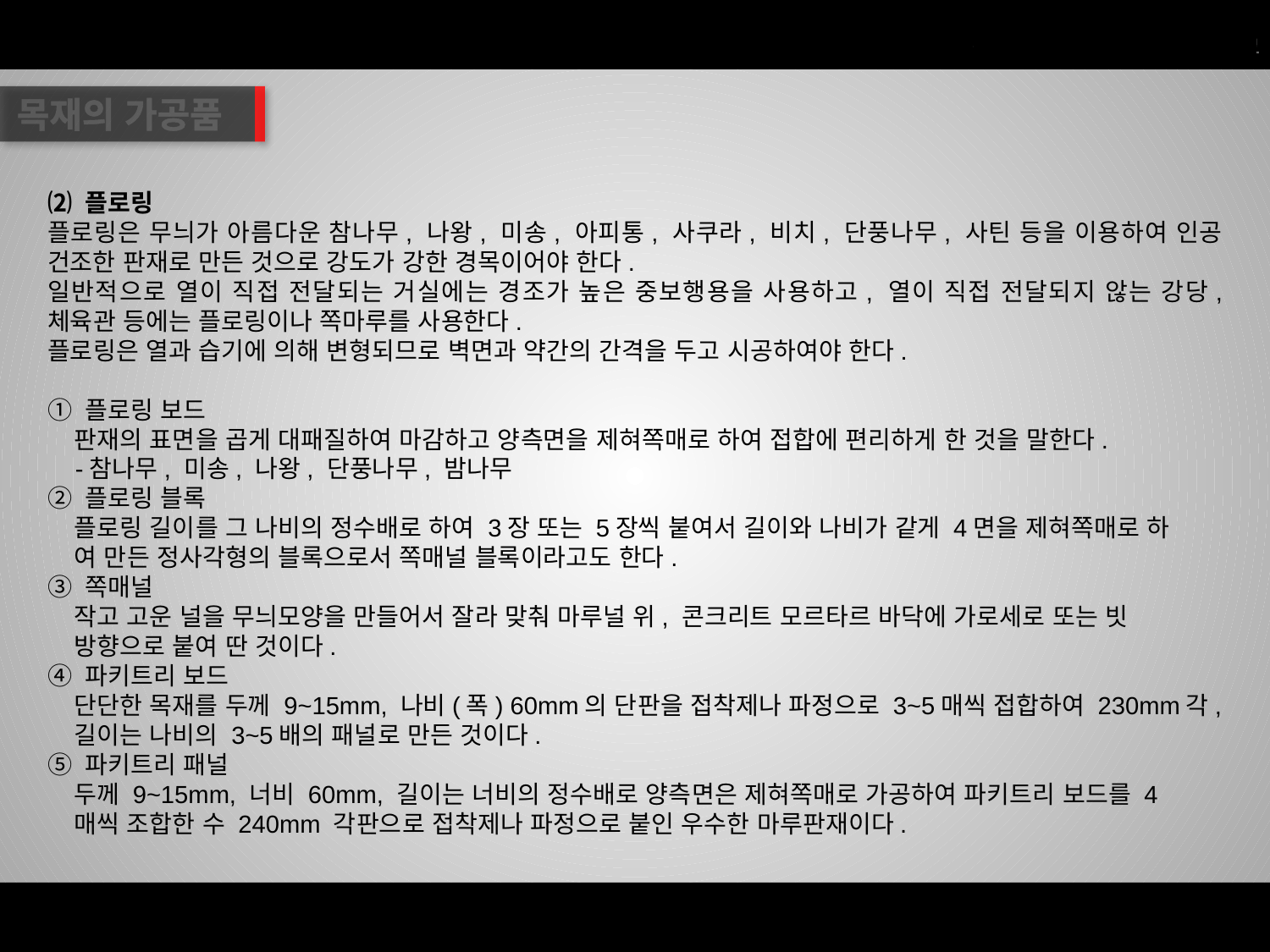

목재의 가공품

⑵ 플로링
플로링은 무늬가 아름다운 참나무, 나왕, 미송, 아피통, 사쿠라, 비치, 단풍나무, 사틴 등을 이용하여 인공 건조한 판재로 만든 것으로 강도가 강한 경목이어야 한다.
일반적으로 열이 직접 전달되는 거실에는 경조가 높은 중보행용을 사용하고, 열이 직접 전달되지 않는 강당, 체육관 등에는 플로링이나 쪽마루를 사용한다.
플로링은 열과 습기에 의해 변형되므로 벽면과 약간의 간격을 두고 시공하여야 한다.

① 플로링 보드
   판재의 표면을 곱게 대패질하여 마감하고 양측면을 제혀쪽매로 하여 접합에 편리하게 한 것을 말한다.
    -참나무, 미송, 나왕, 단풍나무, 밤나무
② 플로링 블록
   플로링 길이를 그 나비의 정수배로 하여 3장 또는 5장씩 붙여서 길이와 나비가 같게 4면을 제혀쪽매로 하
   여 만든 정사각형의 블록으로서 쪽매널 블록이라고도 한다.
③ 쪽매널
   작고 고운 널을 무늬모양을 만들어서 잘라 맞춰 마루널 위, 콘크리트 모르타르 바닥에 가로세로 또는 빗
   방향으로 붙여 딴 것이다.
④ 파키트리 보드
   단단한 목재를 두께 9~15mm, 나비(폭) 60mm의 단판을 접착제나 파정으로 3~5매씩 접합하여 230mm각,
   길이는 나비의 3~5배의 패널로 만든 것이다.
⑤ 파키트리 패널
   두께 9~15mm, 너비 60mm, 길이는 너비의 정수배로 양측면은 제혀쪽매로 가공하여 파키트리 보드를 4
   매씩 조합한 수 240mm 각판으로 접착제나 파정으로 붙인 우수한 마루판재이다.